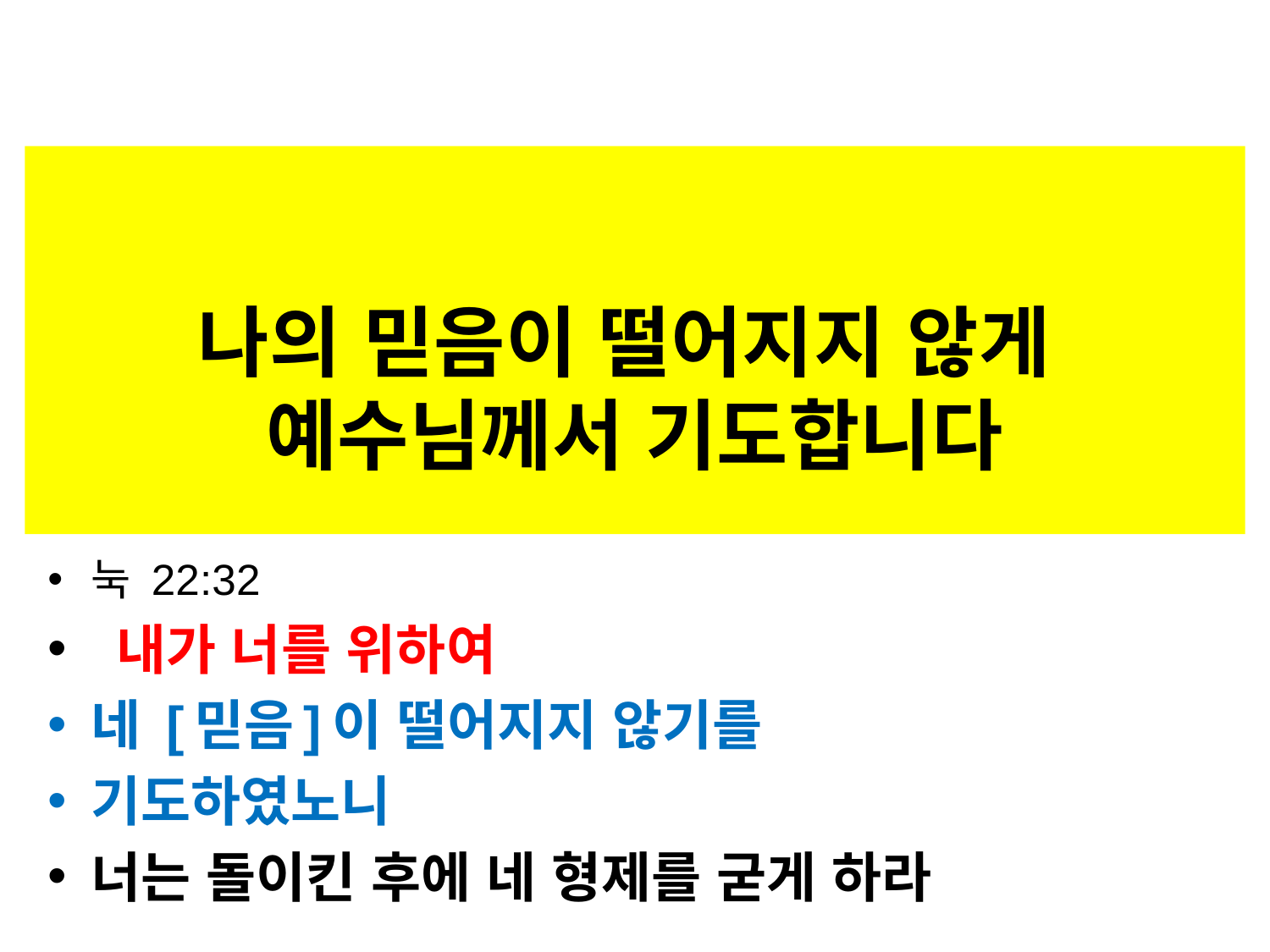

# 나의 믿음이 떨어지지 않게 예수님께서 기도합니다
눅 22:32
 내가 너를 위하여
네 [믿음]이 떨어지지 않기를
기도하였노니
너는 돌이킨 후에 네 형제를 굳게 하라